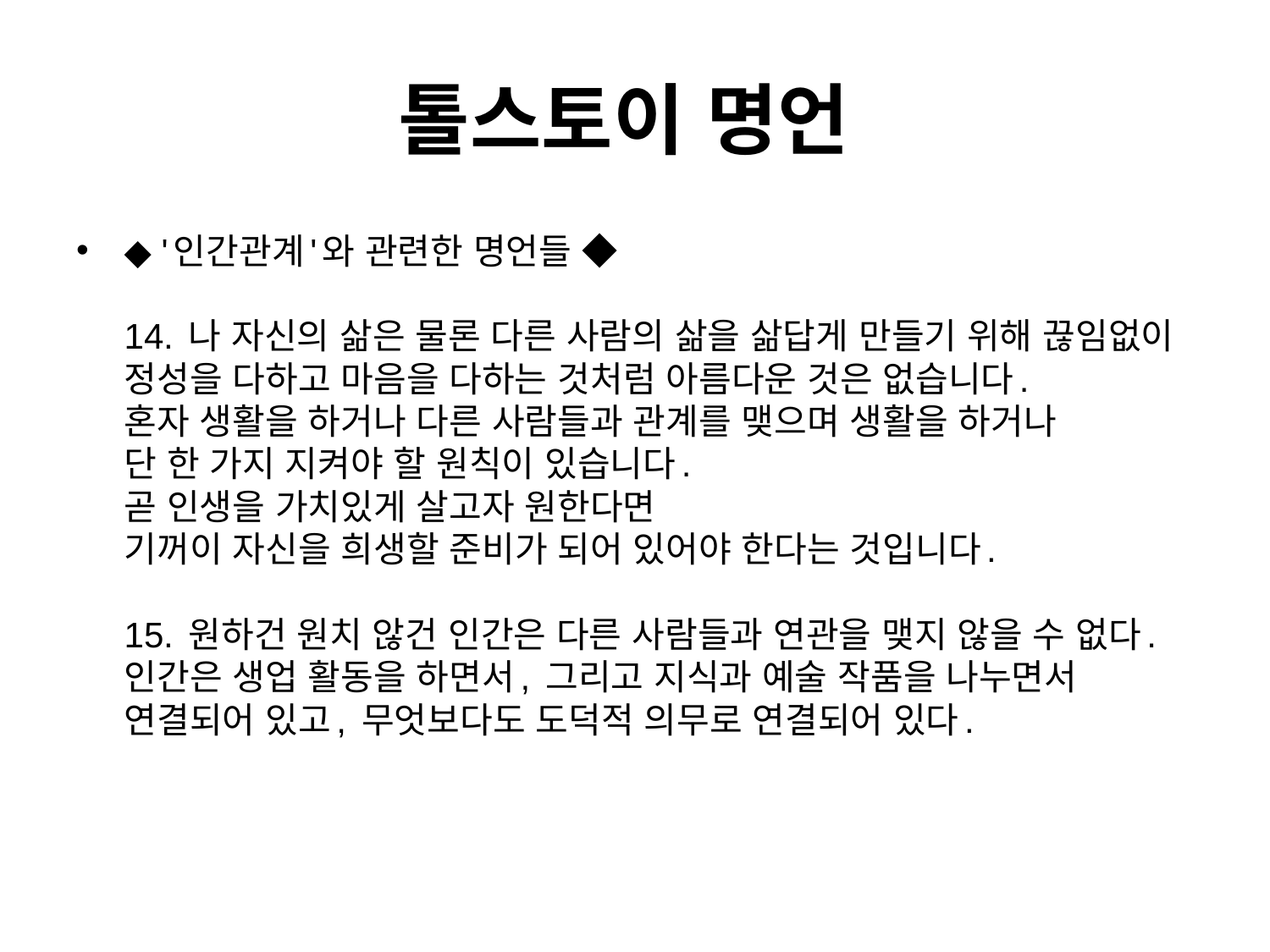

# 톨스토이 명언
◆ '인간관계'와 관련한 명언들 ◆
14. 나 자신의 삶은 물론 다른 사람의 삶을 삶답게 만들기 위해 끊임없이
정성을 다하고 마음을 다하는 것처럼 아름다운 것은 없습니다.
혼자 생활을 하거나 다른 사람들과 관계를 맺으며 생활을 하거나
단 한 가지 지켜야 할 원칙이 있습니다.
곧 인생을 가치있게 살고자 원한다면
기꺼이 자신을 희생할 준비가 되어 있어야 한다는 것입니다.
15. 원하건 원치 않건 인간은 다른 사람들과 연관을 맺지 않을 수 없다.
인간은 생업 활동을 하면서, 그리고 지식과 예술 작품을 나누면서
연결되어 있고, 무엇보다도 도덕적 의무로 연결되어 있다.